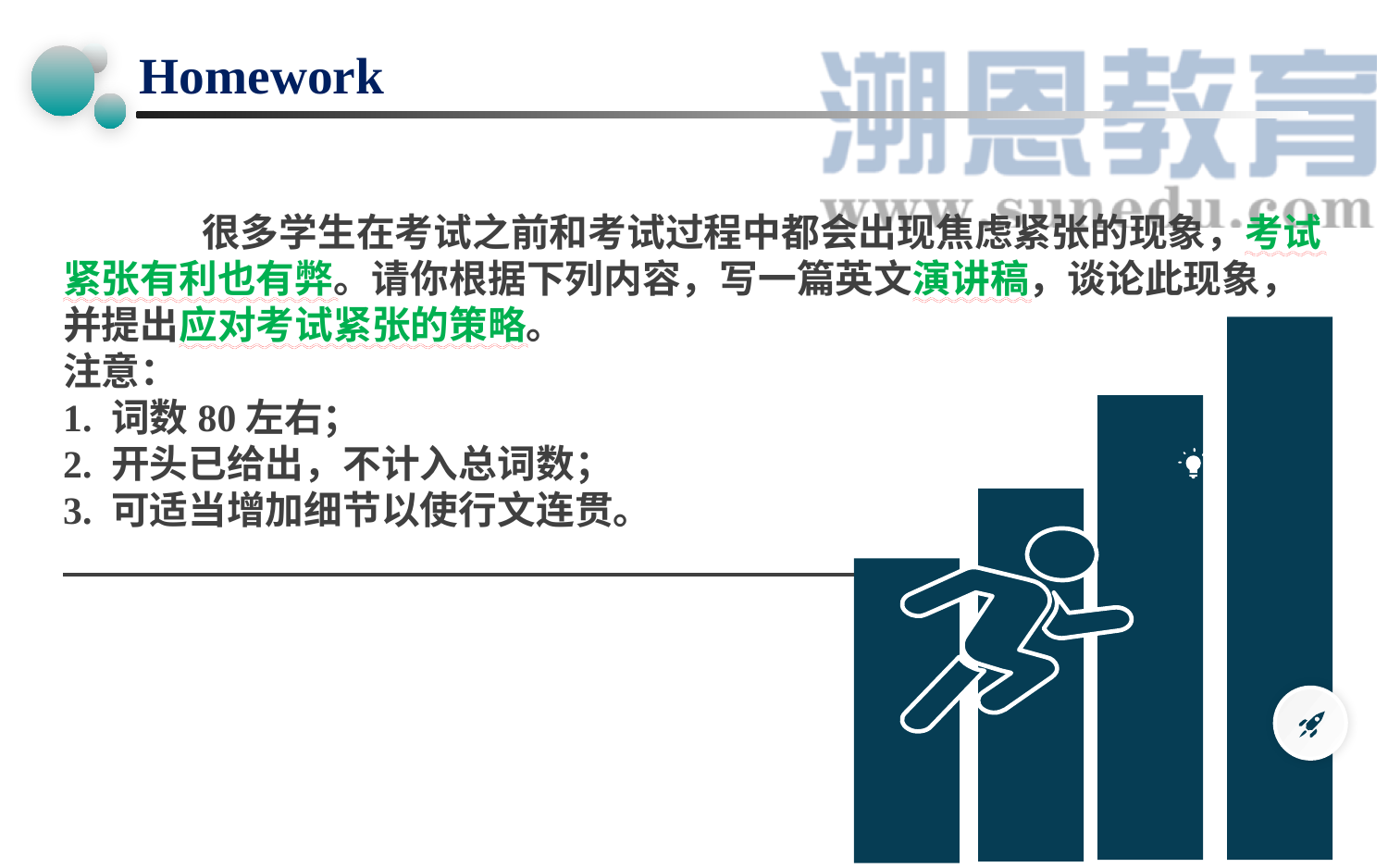

Homework

# 很多学生在考试之前和考试过程中都会出现焦虑紧张的现象，考试紧张有利也有弊。请你根据下列内容，写一篇英文演讲稿，谈论此现象，并提出应对考试紧张的策略。 注意： 1. 词数80左右； 2. 开头已给出，不计入总词数； 3. 可适当增加细节以使行文连贯。